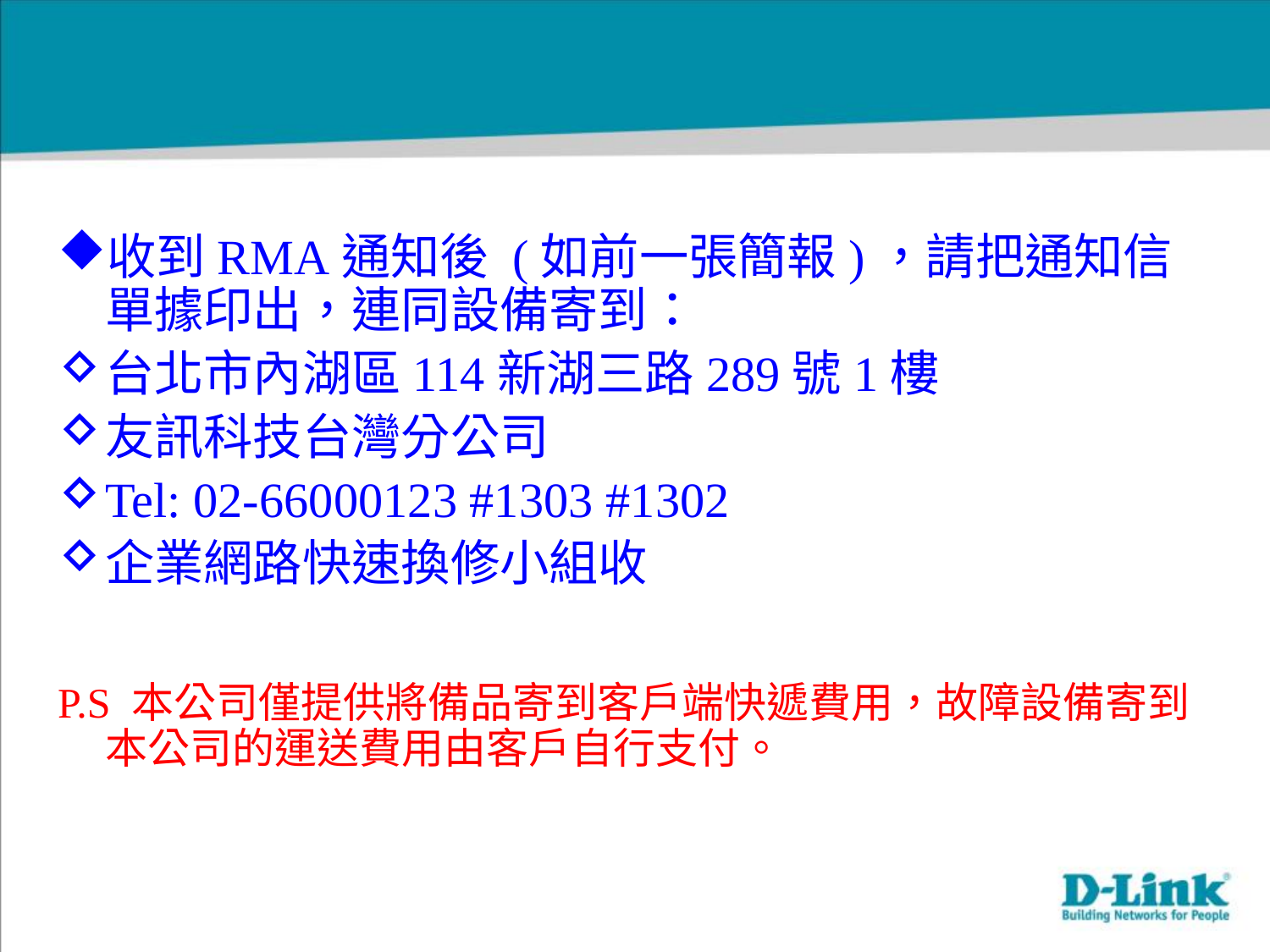

收到RMA通知後 (如前一張簡報)，請把通知信單據印出，連同設備寄到：
台北市內湖區114新湖三路289號1樓
友訊科技台灣分公司
Tel: 02-66000123 #1303 #1302
企業網路快速換修小組收

P.S 本公司僅提供將備品寄到客戶端快遞費用，故障設備寄到本公司的運送費用由客戶自行支付。